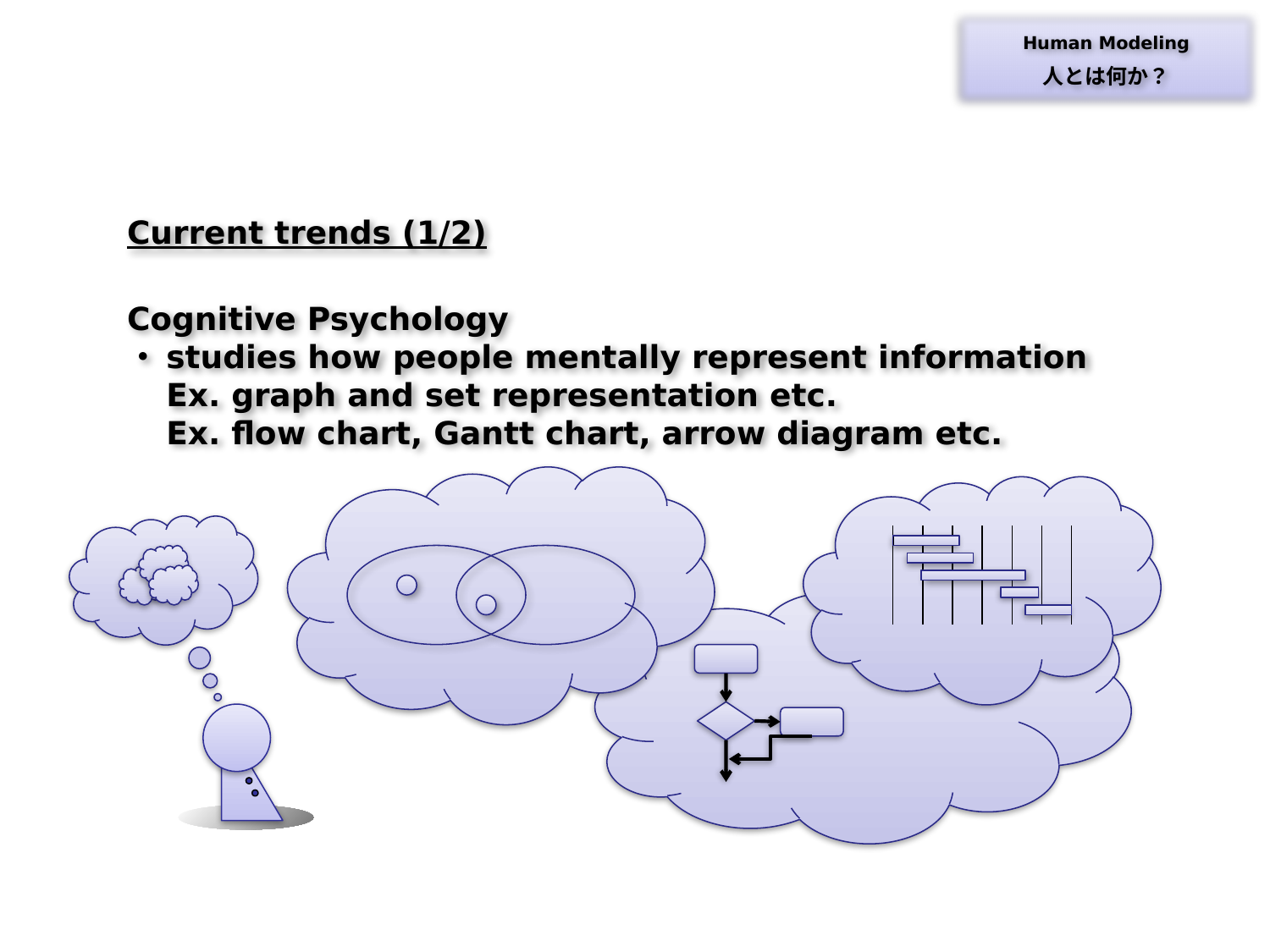

Human Modeling
人とは何か？
Current trends (1/2)
Cognitive Psychology
・studies how people mentally represent information
　Ex. graph and set representation etc.
　Ex. flow chart, Gantt chart, arrow diagram etc.